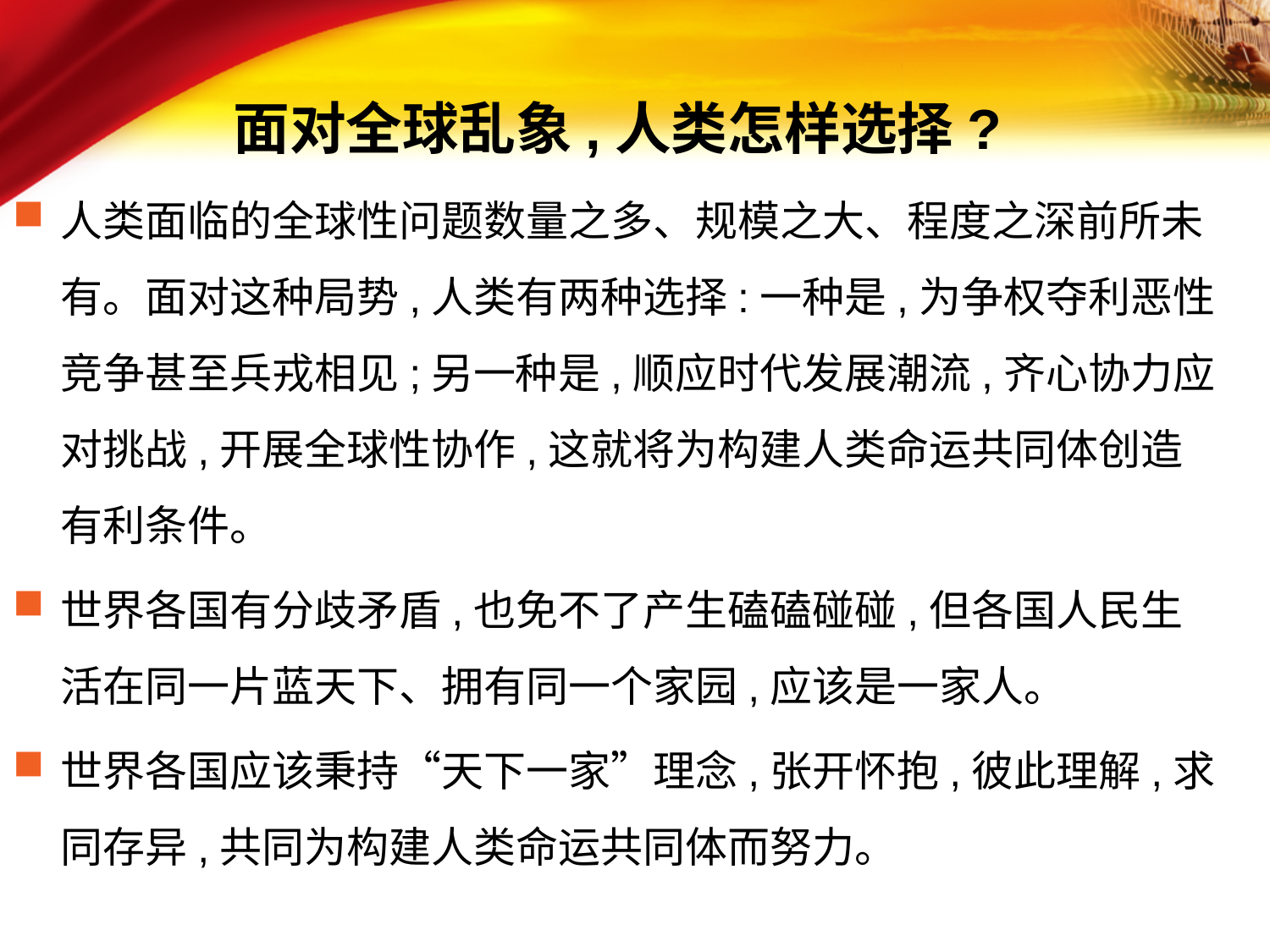

面对全球乱象,人类怎样选择?
人类面临的全球性问题数量之多、规模之大、程度之深前所未有。面对这种局势,人类有两种选择:一种是,为争权夺利恶性竞争甚至兵戎相见;另一种是,顺应时代发展潮流,齐心协力应对挑战,开展全球性协作,这就将为构建人类命运共同体创造有利条件。
世界各国有分歧矛盾,也免不了产生磕磕碰碰,但各国人民生活在同一片蓝天下、拥有同一个家园,应该是一家人。
世界各国应该秉持“天下一家”理念,张开怀抱,彼此理解,求同存异,共同为构建人类命运共同体而努力。